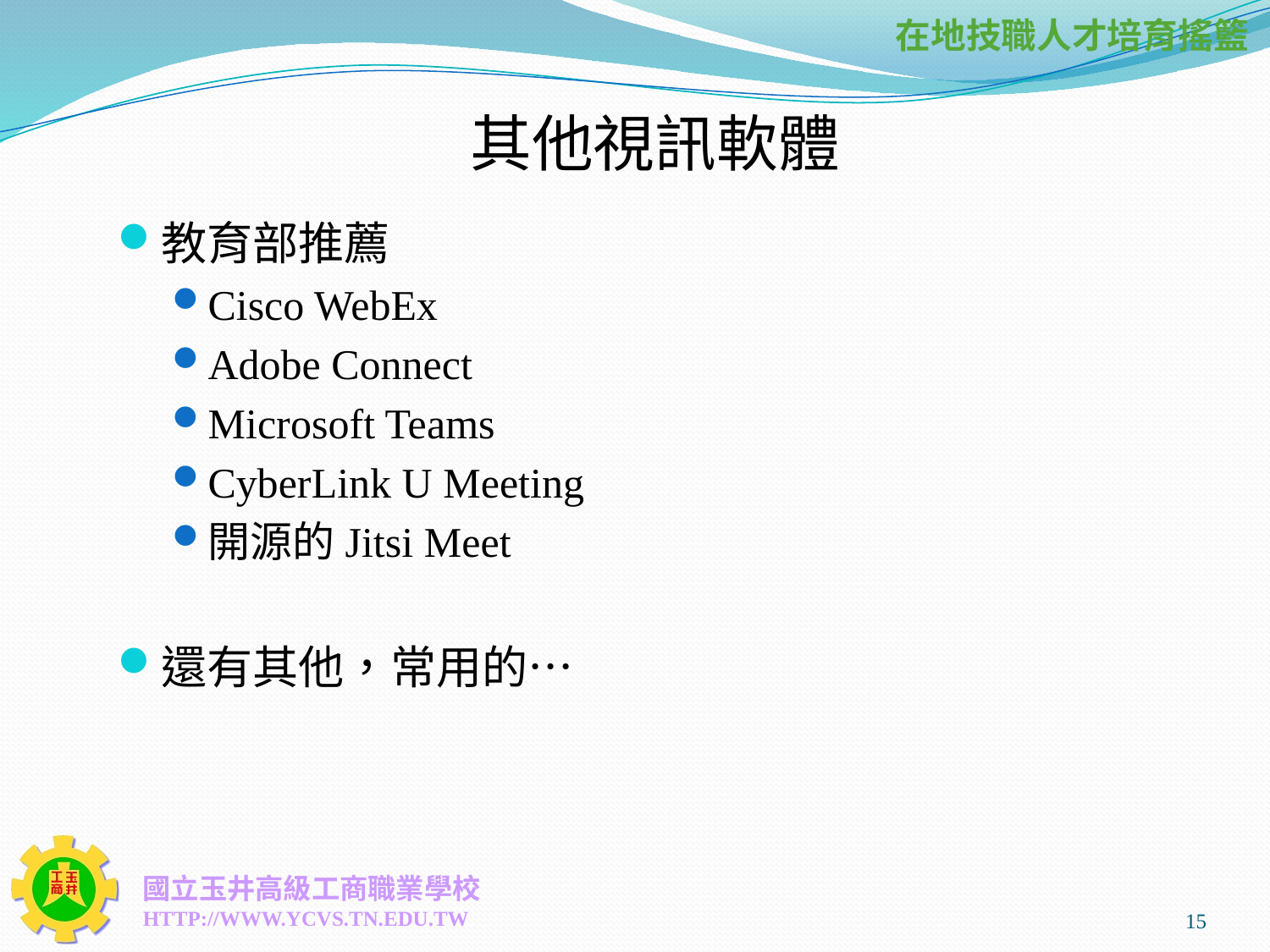

# 其他視訊軟體
教育部推薦
Cisco WebEx
Adobe Connect
Microsoft Teams
CyberLink U Meeting
開源的Jitsi Meet

還有其他，常用的…
15